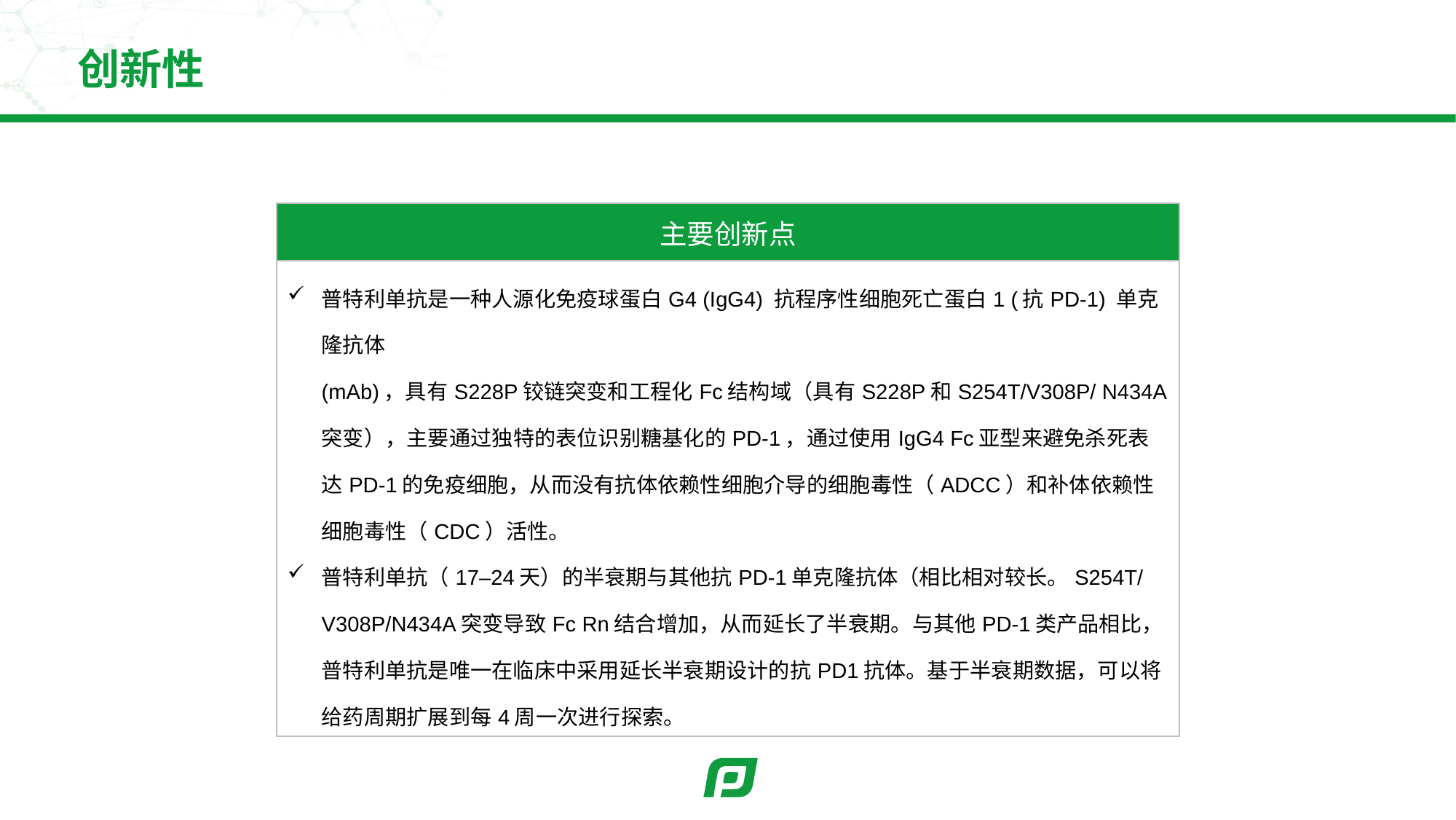

# 创新性
| 主要创新点 |
| --- |
| 普特利单抗是一种人源化免疫球蛋白G4 (IgG4) 抗程序性细胞死亡蛋白1 (抗PD‑1) 单克隆抗体 (mAb)，具有S228P铰链突变和工程化Fc结构域（具有S228P和S254T/V308P/ N434A突变），主要通过独特的表位识别糖基化的PD‑1，通过使用IgG4 Fc亚型来避免杀死表达PD‑1的免疫细胞，从而没有抗体依赖性细胞介导的细胞毒性（ADCC）和补体依赖性细胞毒性（CDC）活性。 普特利单抗（17–24天）的半衰期与其他抗PD‑1单克隆抗体（相比相对较长。S254T/V308P/N434A突变导致Fc Rn结合增加，从而延长了半衰期。与其他PD-1类产品相比，普特利单抗是唯一在临床中采用延长半衰期设计的抗PD1抗体。基于半衰期数据，可以将给药周期扩展到每4周一次进行探索。 |